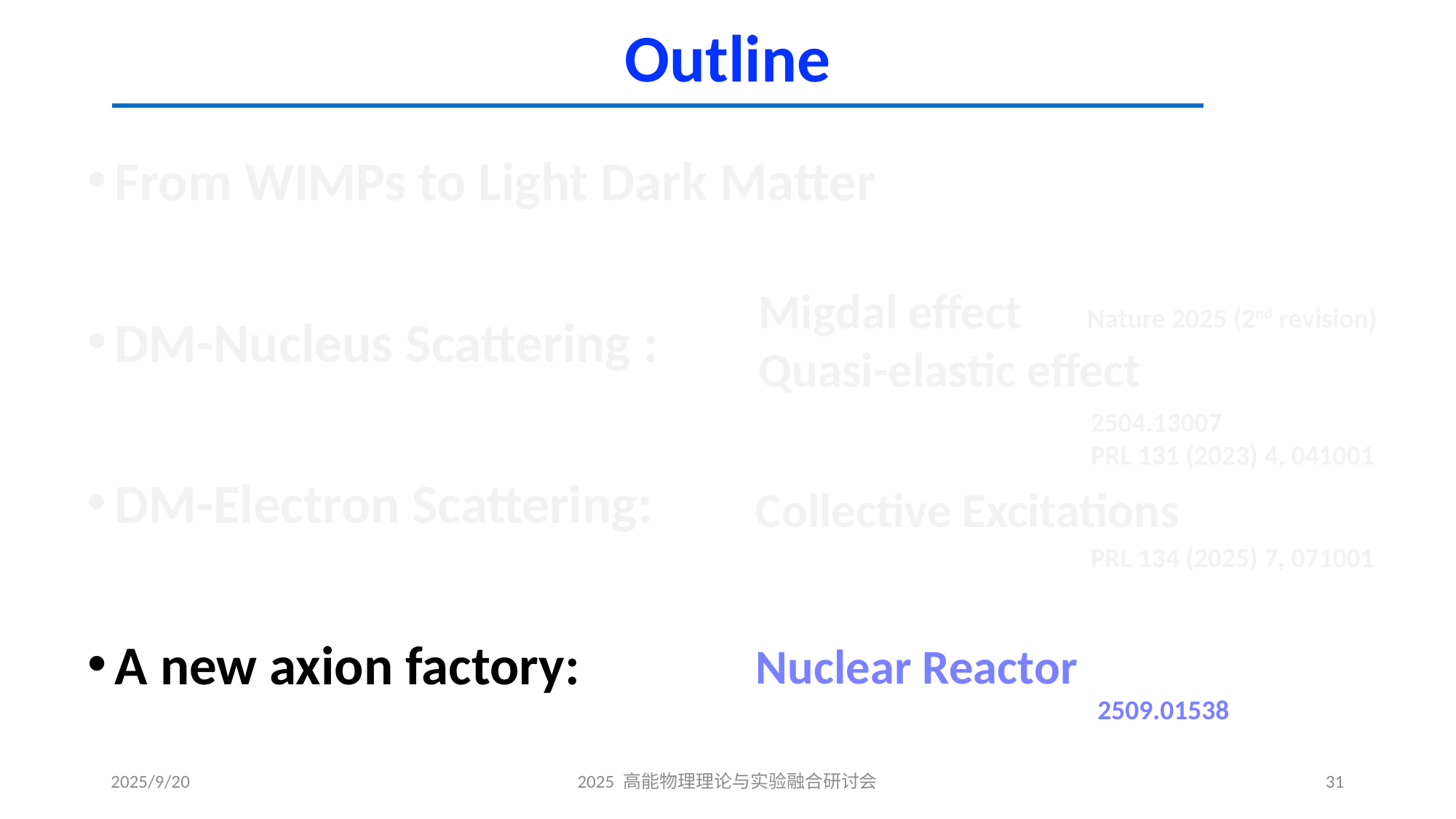

# Outline
From WIMPs to Light Dark Matter

DM-Nucleus Scattering :

DM-Electron Scattering:

A new axion factory:

Migdal effect
Quasi-elastic effect
Nature 2025 (2nd revision)
2504.13007
PRL 131 (2023) 4, 041001
Collective Excitations
PRL 134 (2025) 7, 071001
Nuclear Reactor
2509.01538
2025/9/20
2025 高能物理理论与实验融合研讨会
31